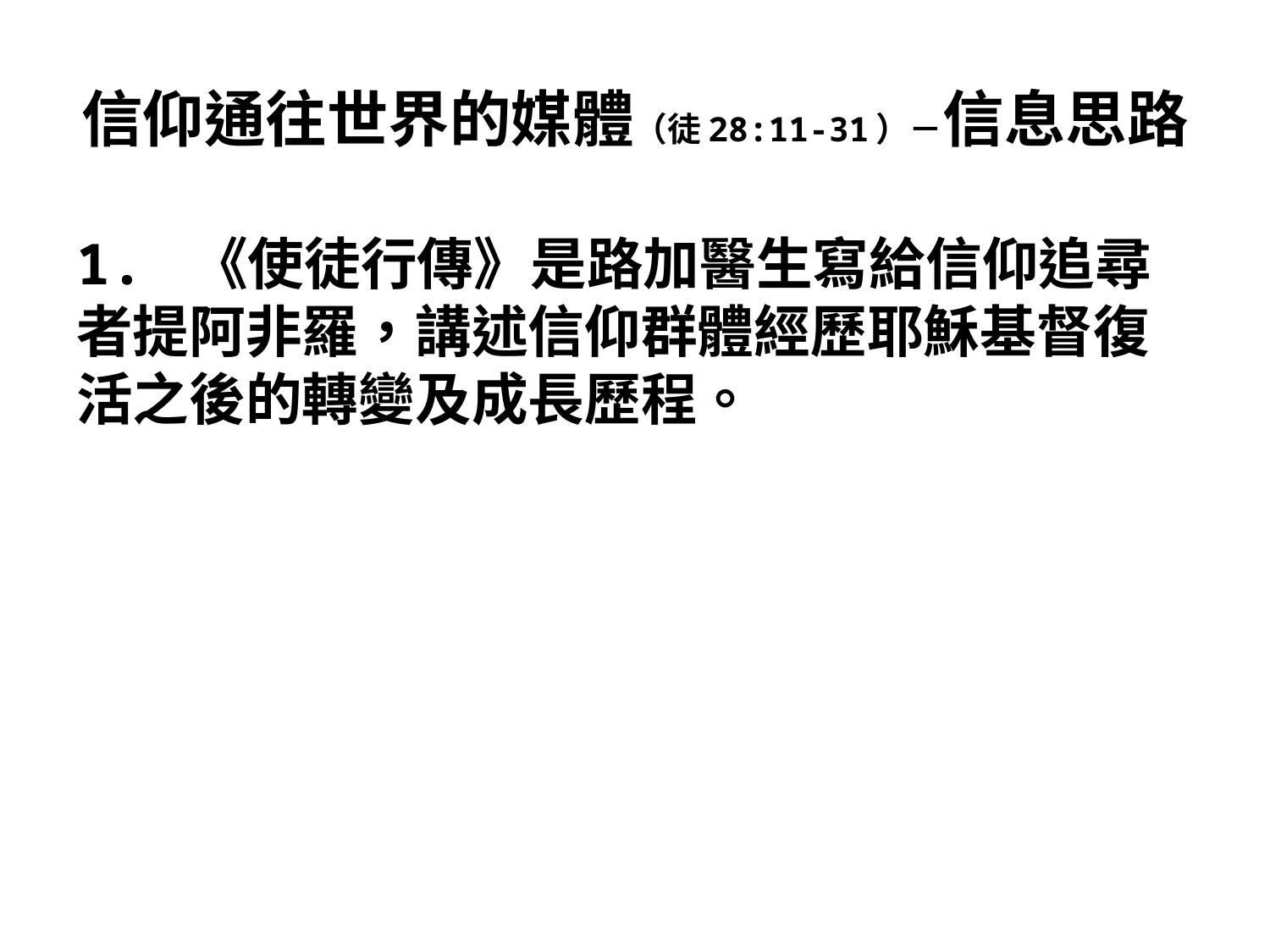

# 信仰通往世界的媒體（徒28:11-31）－信息思路
1. 《使徒行傳》是路加醫生寫給信仰追尋者提阿非羅，講述信仰群體經歷耶穌基督復活之後的轉變及成長歷程。